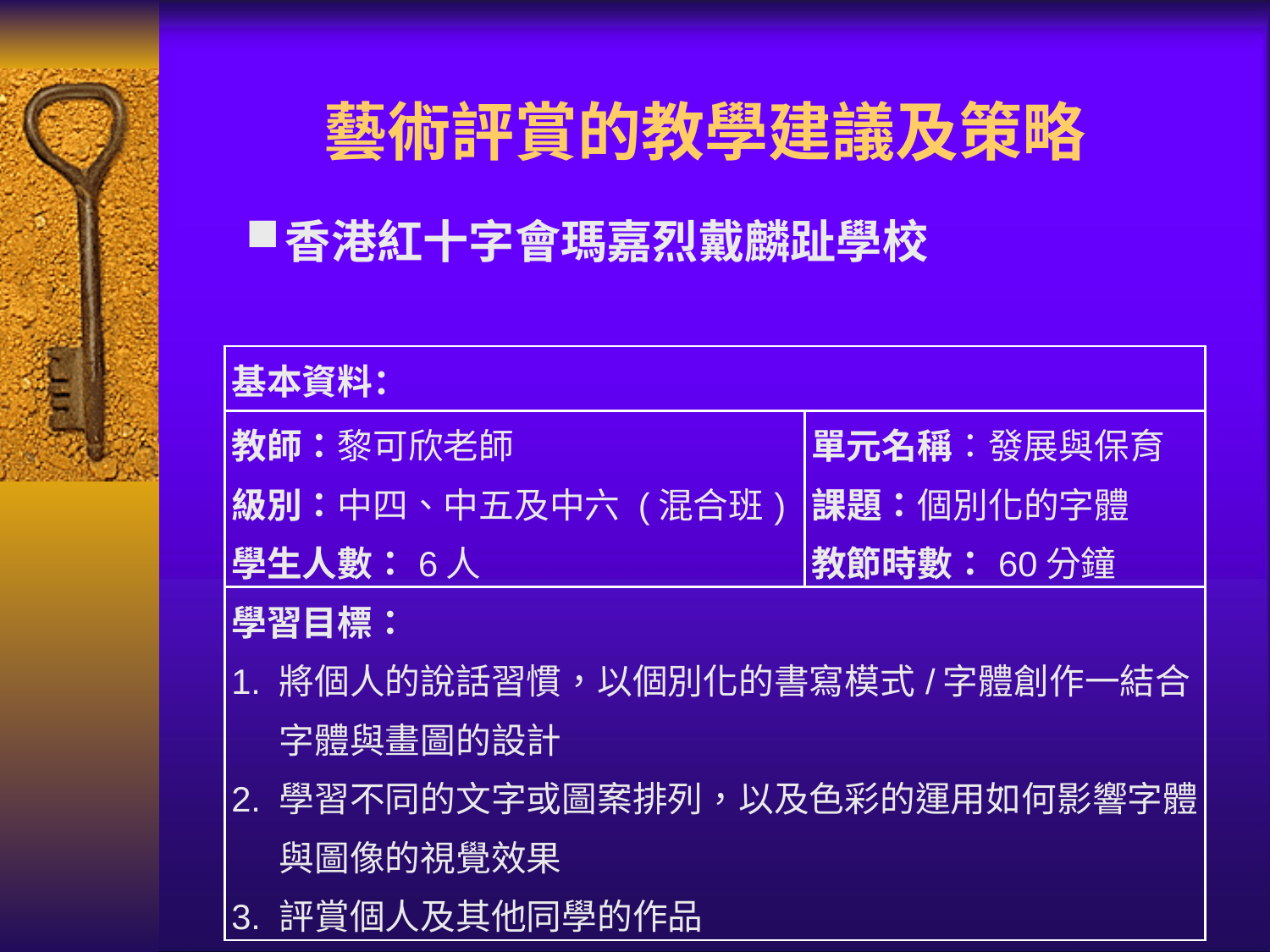

藝術評賞的教學建議及策略
香港紅十字會瑪嘉烈戴麟趾學校

| 基本資料： |  |
| --- | --- |
| 教師：黎可欣老師 級別：中四、中五及中六 (混合班) 學生人數：6人 | 單元名稱：發展與保育 課題：個別化的字體 教節時數：60分鐘 |
| 學習目標： 將個人的說話習慣，以個別化的書寫模式/字體創作一結合字體與畫圖的設計 學習不同的文字或圖案排列，以及色彩的運用如何影響字體與圖像的視覺效果 評賞個人及其他同學的作品 |  |